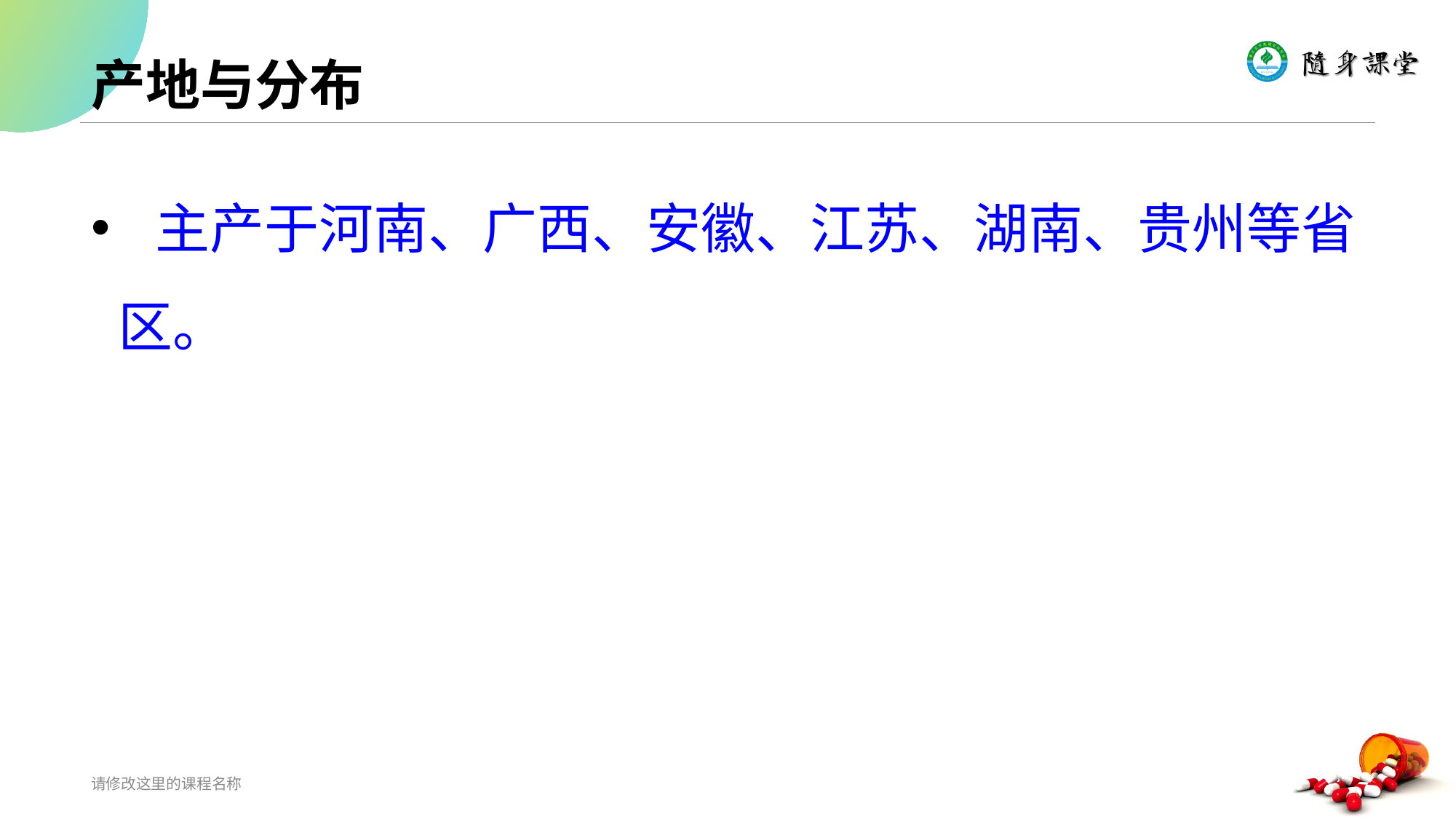

# 产地与分布
  主产于河南、广西、安徽、江苏、湖南、贵州等省区。

请修改这里的课程名称
6